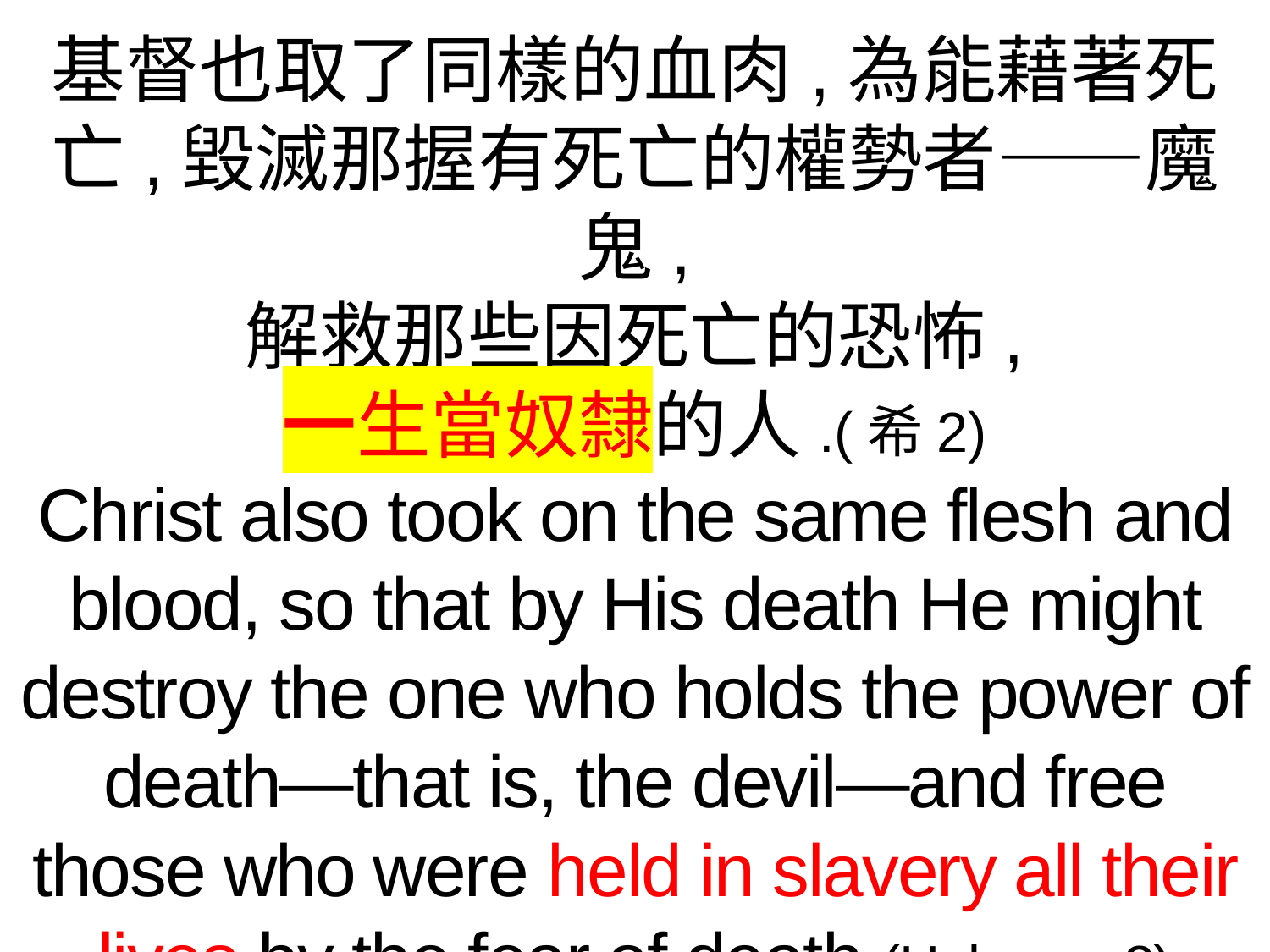

基督也取了同樣的血肉,為能藉著死亡,毀滅那握有死亡的權勢者——魔鬼,
解救那些因死亡的恐怖,
一生當奴隸的人.(希2)
Christ also took on the same flesh and blood, so that by His death He might destroy the one who holds the power of death—that is, the devil—and free those who were held in slavery all their lives by the fear of death.(Hebrews 2)